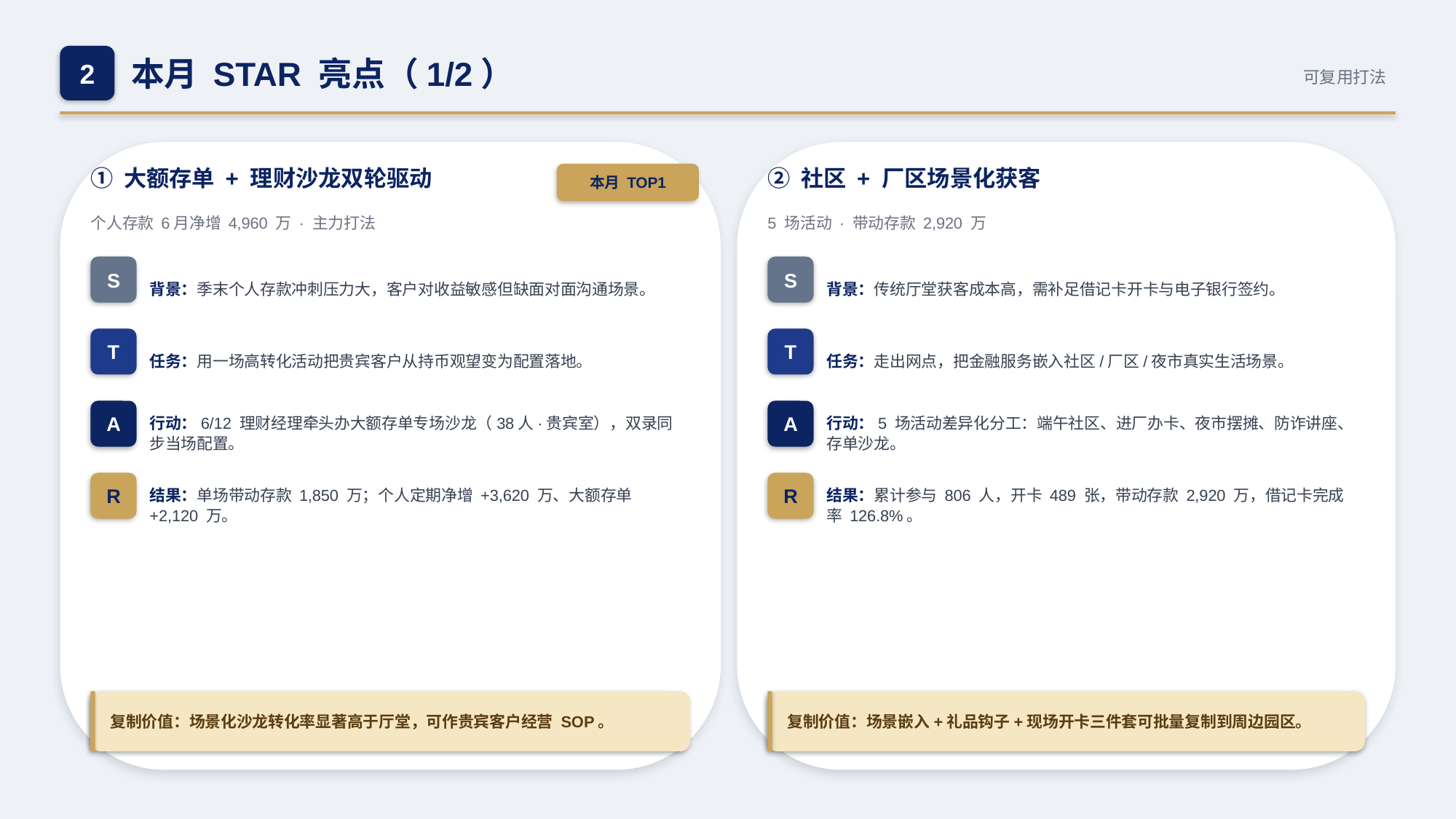

2
本月 STAR 亮点（1/2）
可复用打法

① 大额存单 + 理财沙龙双轮驱动

本月 TOP1
② 社区 + 厂区场景化获客
个人存款 6月净增 4,960 万 · 主力打法
5 场活动 · 带动存款 2,920 万
背景：季末个人存款冲刺压力大，客户对收益敏感但缺面对面沟通场景。
背景：传统厅堂获客成本高，需补足借记卡开卡与电子银行签约。

S

S
任务：用一场高转化活动把贵宾客户从持币观望变为配置落地。
任务：走出网点，把金融服务嵌入社区/厂区/夜市真实生活场景。

T

T
行动：6/12 理财经理牵头办大额存单专场沙龙（38人·贵宾室），双录同步当场配置。
行动：5 场活动差异化分工：端午社区、进厂办卡、夜市摆摊、防诈讲座、存单沙龙。

A

A
结果：单场带动存款 1,850 万；个人定期净增 +3,620 万、大额存单 +2,120 万。
结果：累计参与 806 人，开卡 489 张，带动存款 2,920 万，借记卡完成率 126.8%。

R

R

复制价值：场景化沙龙转化率显著高于厅堂，可作贵宾客户经营 SOP。

复制价值：场景嵌入+礼品钩子+现场开卡三件套可批量复制到周边园区。